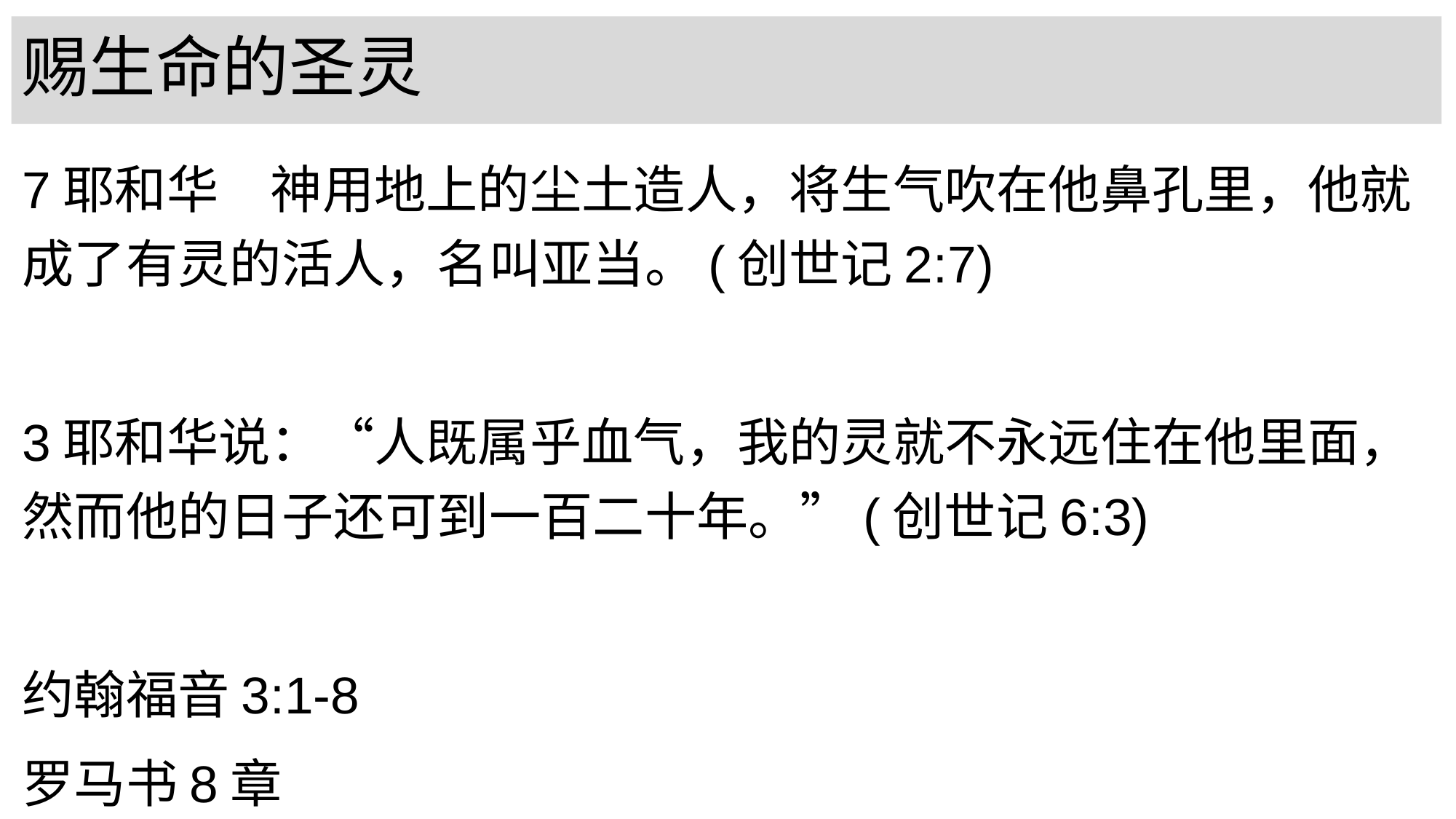

# 赐生命的圣灵
7耶和华　神用地上的尘土造人，将生气吹在他鼻孔里，他就成了有灵的活人，名叫亚当。(创世记2:7)

3耶和华说：“人既属乎血气，我的灵就不永远住在他里面，然而他的日子还可到一百二十年。”(创世记6:3)

约翰福音3:1-8
罗马书8章